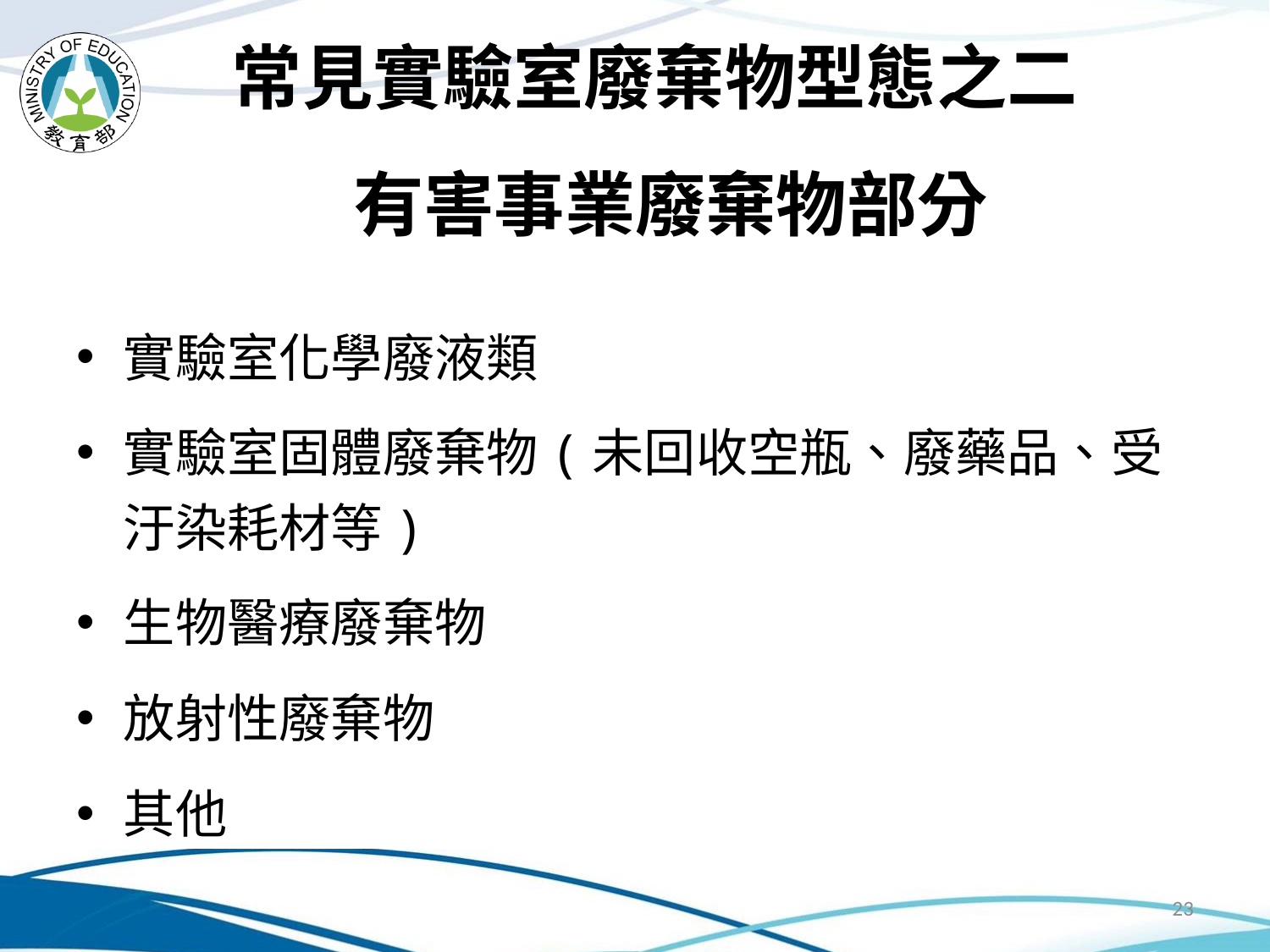

# 常見實驗室廢棄物型態之二 有害事業廢棄物部分
實驗室化學廢液類
實驗室固體廢棄物(未回收空瓶、廢藥品、受汙染耗材等)
生物醫療廢棄物
放射性廢棄物
其他
23